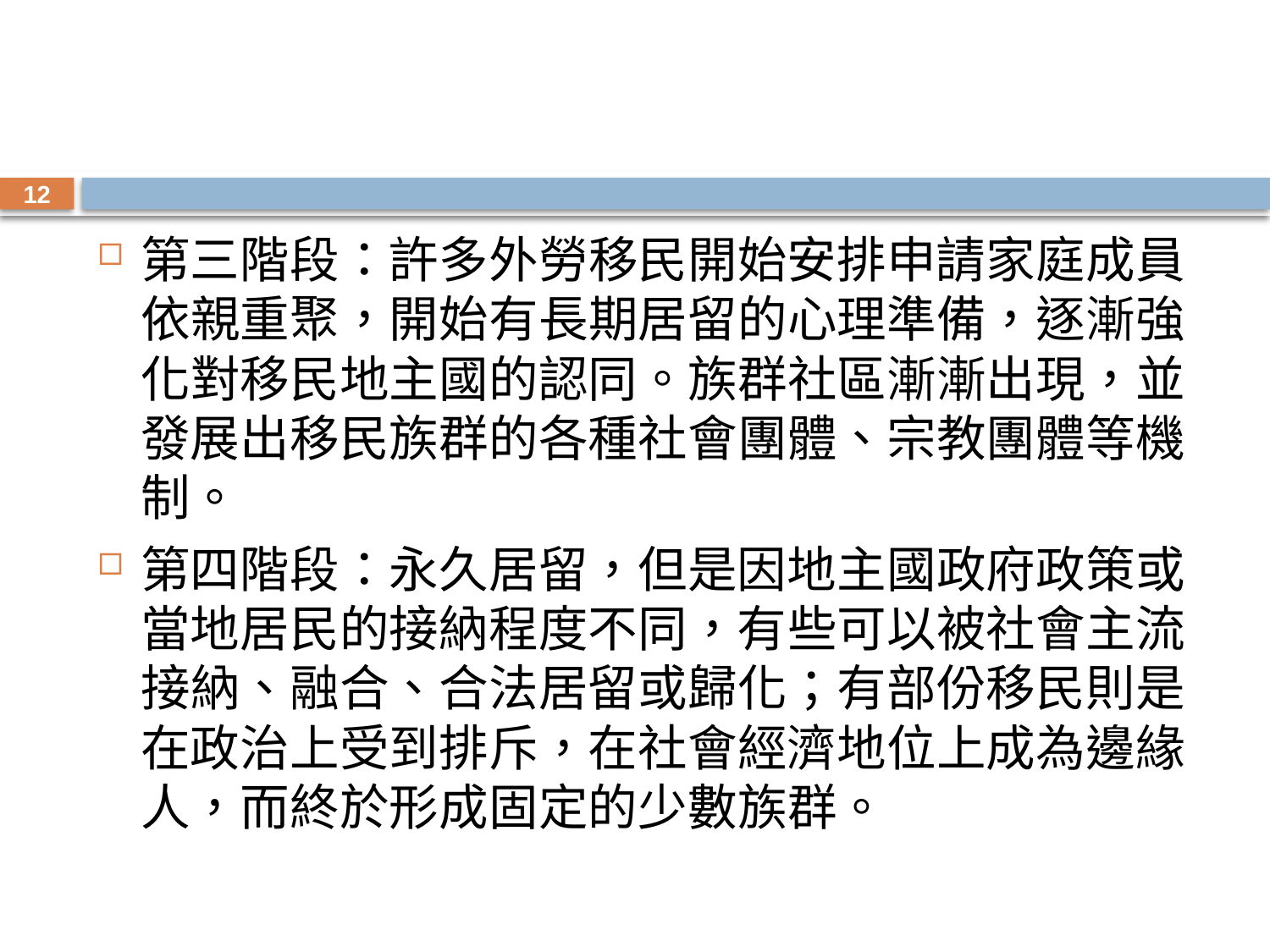

#
12
第三階段：許多外勞移民開始安排申請家庭成員依親重聚，開始有長期居留的心理準備，逐漸強化對移民地主國的認同。族群社區漸漸出現，並發展出移民族群的各種社會團體、宗教團體等機制。
第四階段：永久居留，但是因地主國政府政策或當地居民的接納程度不同，有些可以被社會主流接納、融合、合法居留或歸化；有部份移民則是在政治上受到排斥，在社會經濟地位上成為邊緣人，而終於形成固定的少數族群。